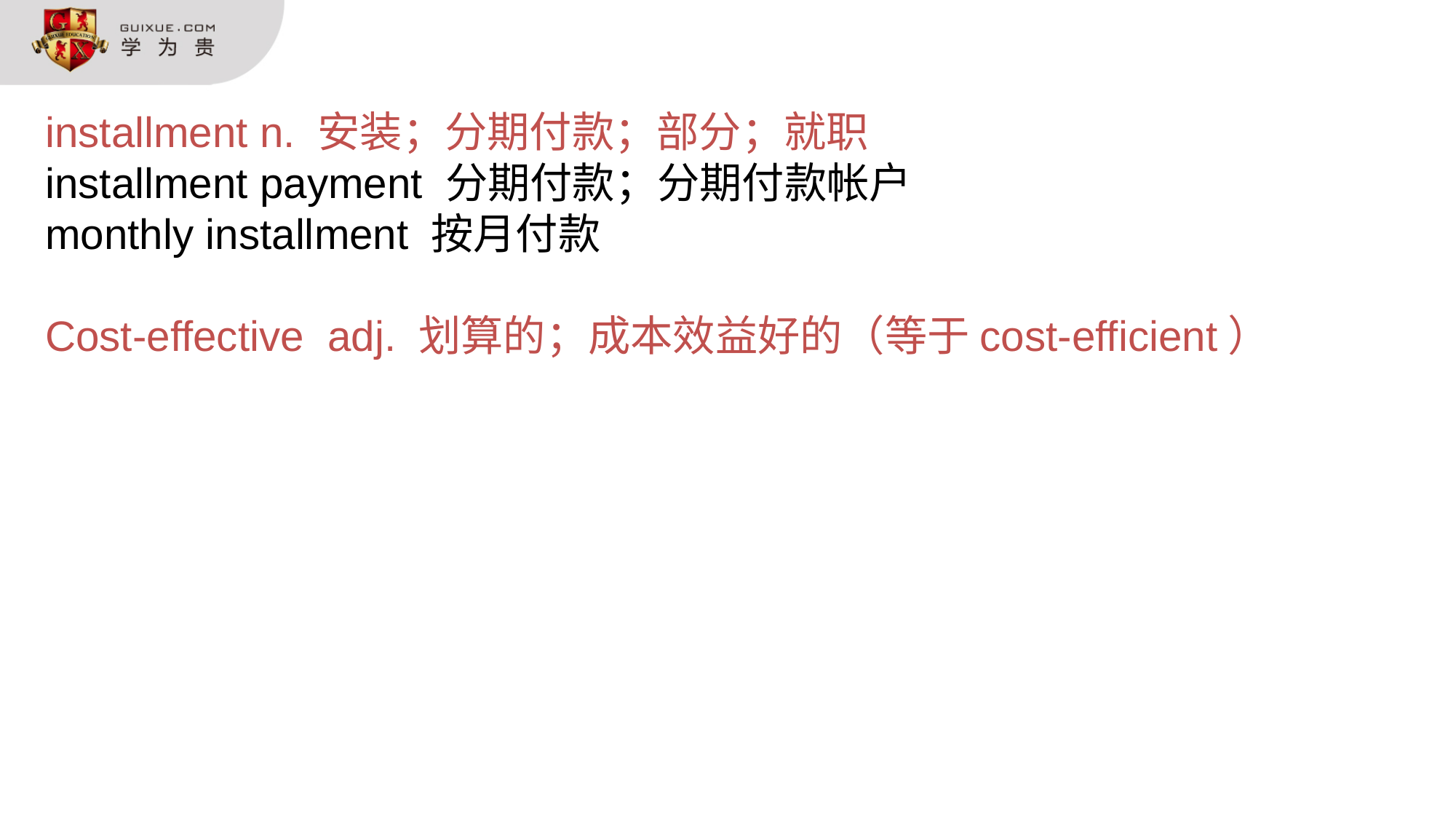

installment n. 安装；分期付款；部分；就职
installment payment 分期付款；分期付款帐户
monthly installment 按月付款

Cost-effective  adj. 划算的；成本效益好的（等于cost-efficient）